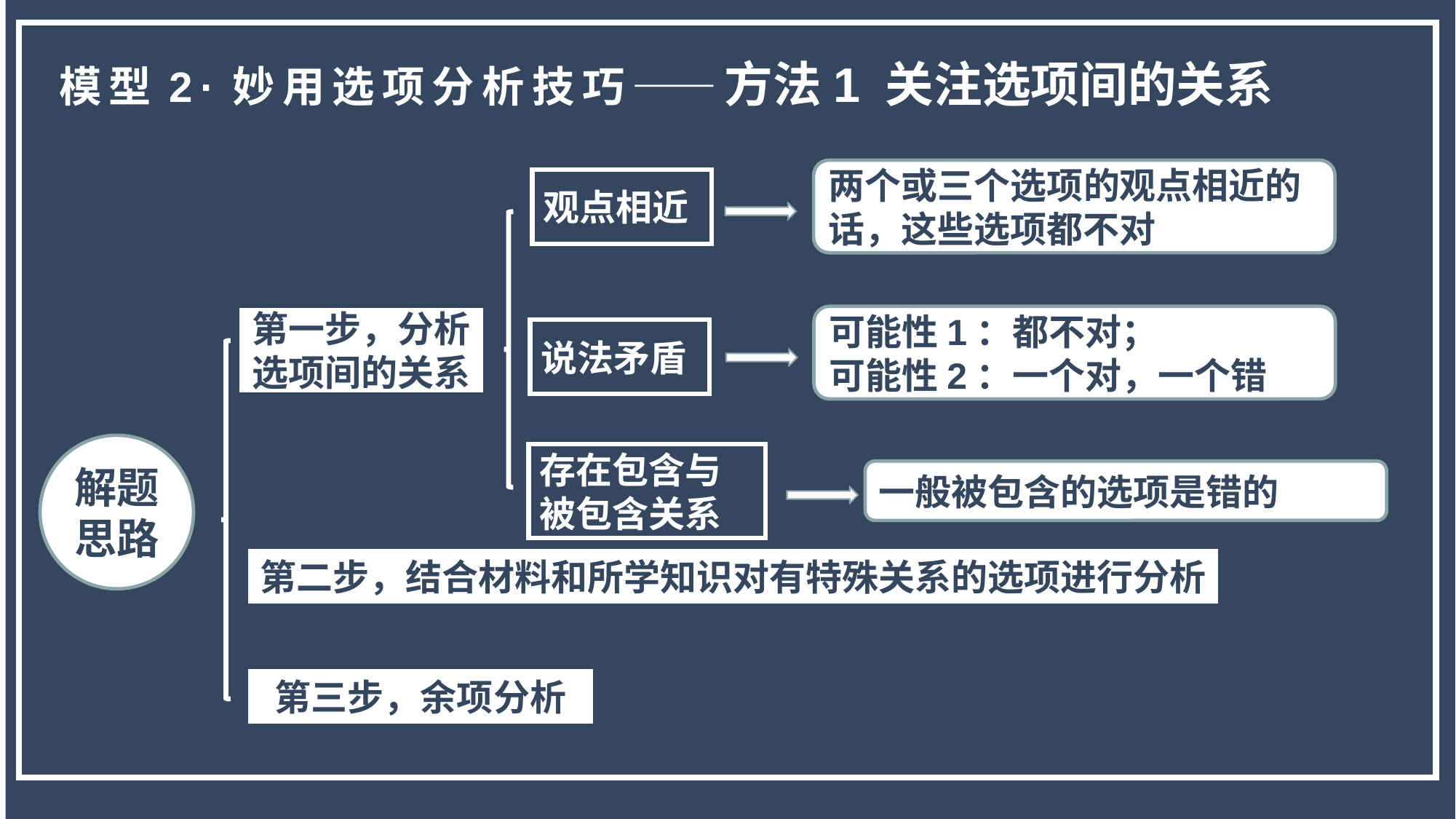

模型2·妙用选项分析技巧——方法1 关注选项间的关系

两个或三个选项的观点相近的话，这些选项都不对
观点相近

第一步，分析选项间的关系
可能性1：都不对；
可能性2：一个对，一个错
说法矛盾

解题思路
存在包含与被包含关系
一般被包含的选项是错的

第二步，结合材料和所学知识对有特殊关系的选项进行分析
第三步，余项分析